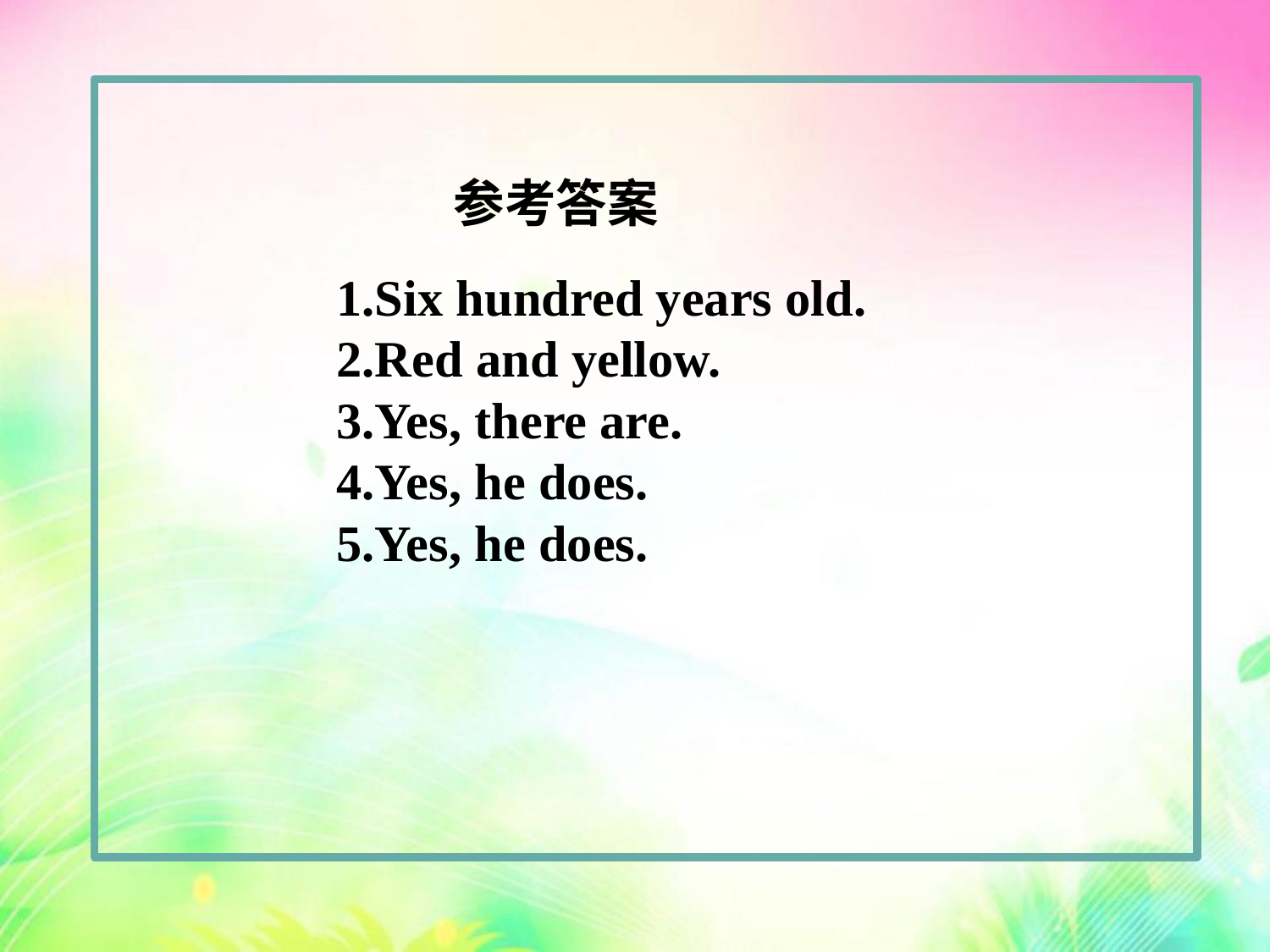

参考答案
1.Six hundred years old.
2.Red and yellow.
3.Yes, there are.
4.Yes, he does.
5.Yes, he does.